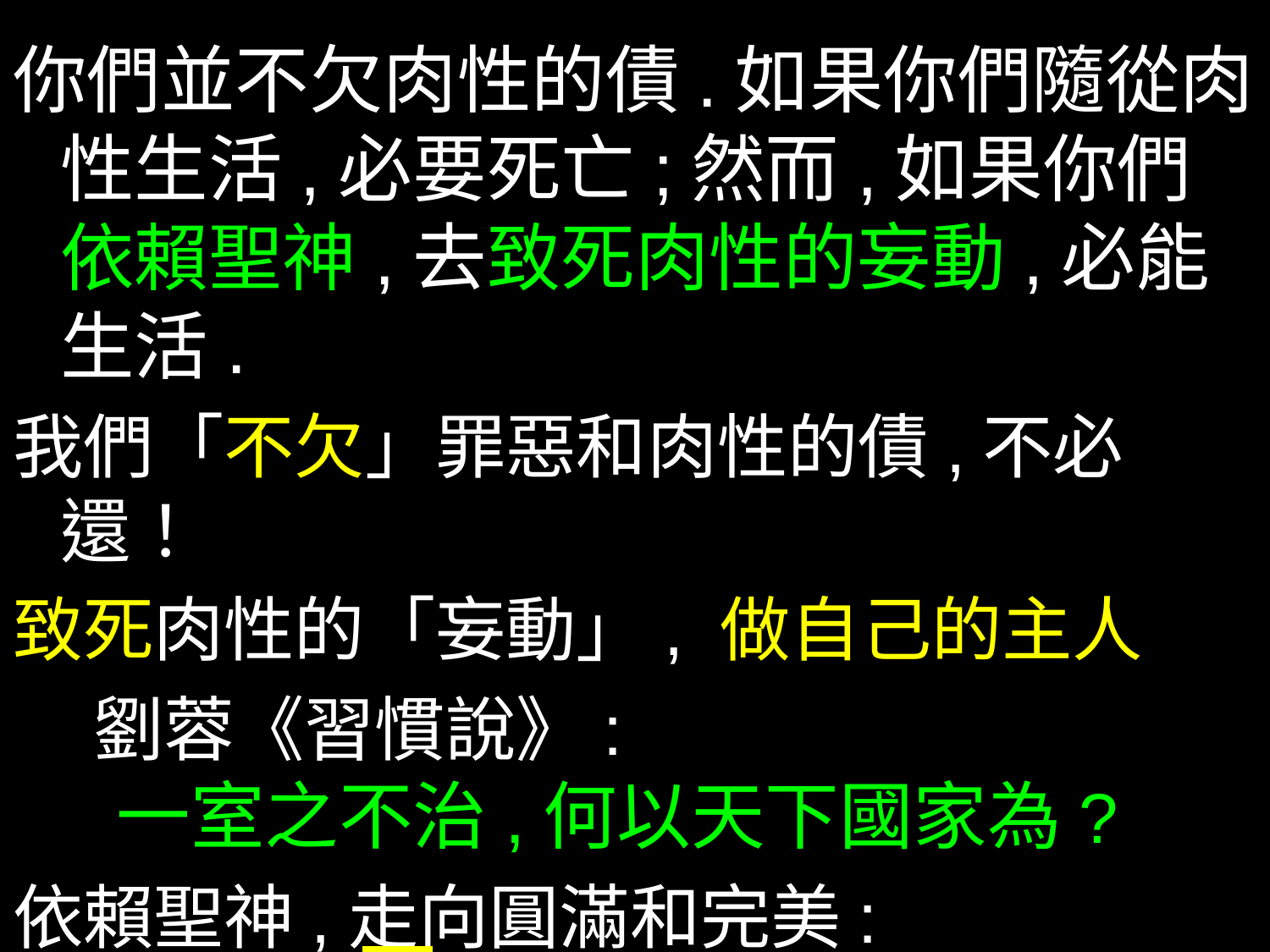

你們並不欠肉性的債.如果你們隨從肉性生活,必要死亡;然而,如果你們依賴聖神,去致死肉性的妄動,必能生活.
我們「不欠」罪惡和肉性的債,不必還！
致死肉性的「妄動」, 做自己的主人
    劉蓉《習慣說》:
  一室之不治,何以天下國家為?
依賴聖神,走向圓滿和完美:
Becoming 成 : 天行健,君子以自強不息